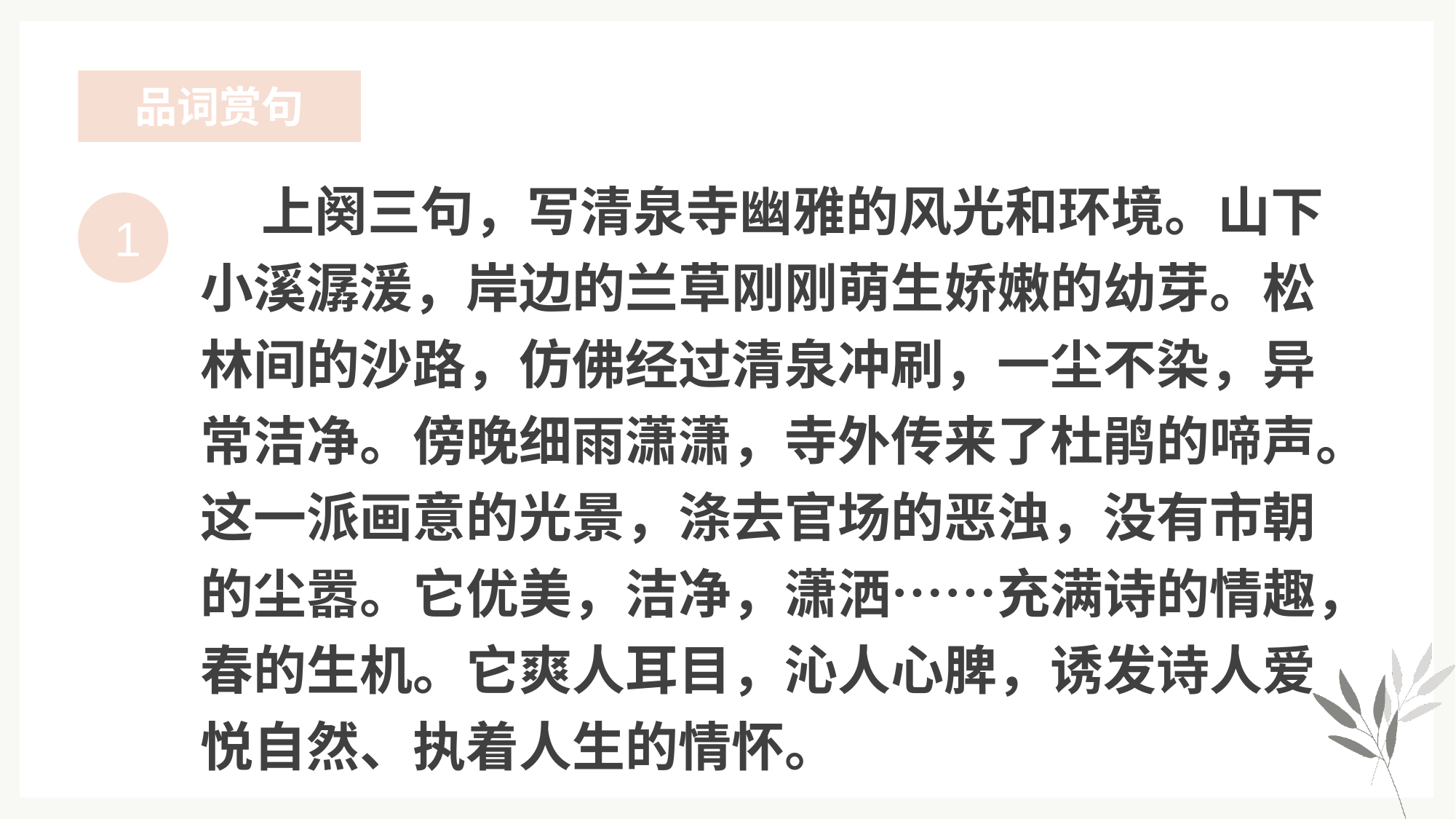

品词赏句
    上阕三句，写清泉寺幽雅的风光和环境。山下小溪潺湲，岸边的兰草刚刚萌生娇嫩的幼芽。松林间的沙路，仿佛经过清泉冲刷，一尘不染，异常洁净。傍晚细雨潇潇，寺外传来了杜鹃的啼声。这一派画意的光景，涤去官场的恶浊，没有市朝的尘嚣。它优美，洁净，潇洒……充满诗的情趣，春的生机。它爽人耳目，沁人心脾，诱发诗人爱悦自然、执着人生的情怀。

1